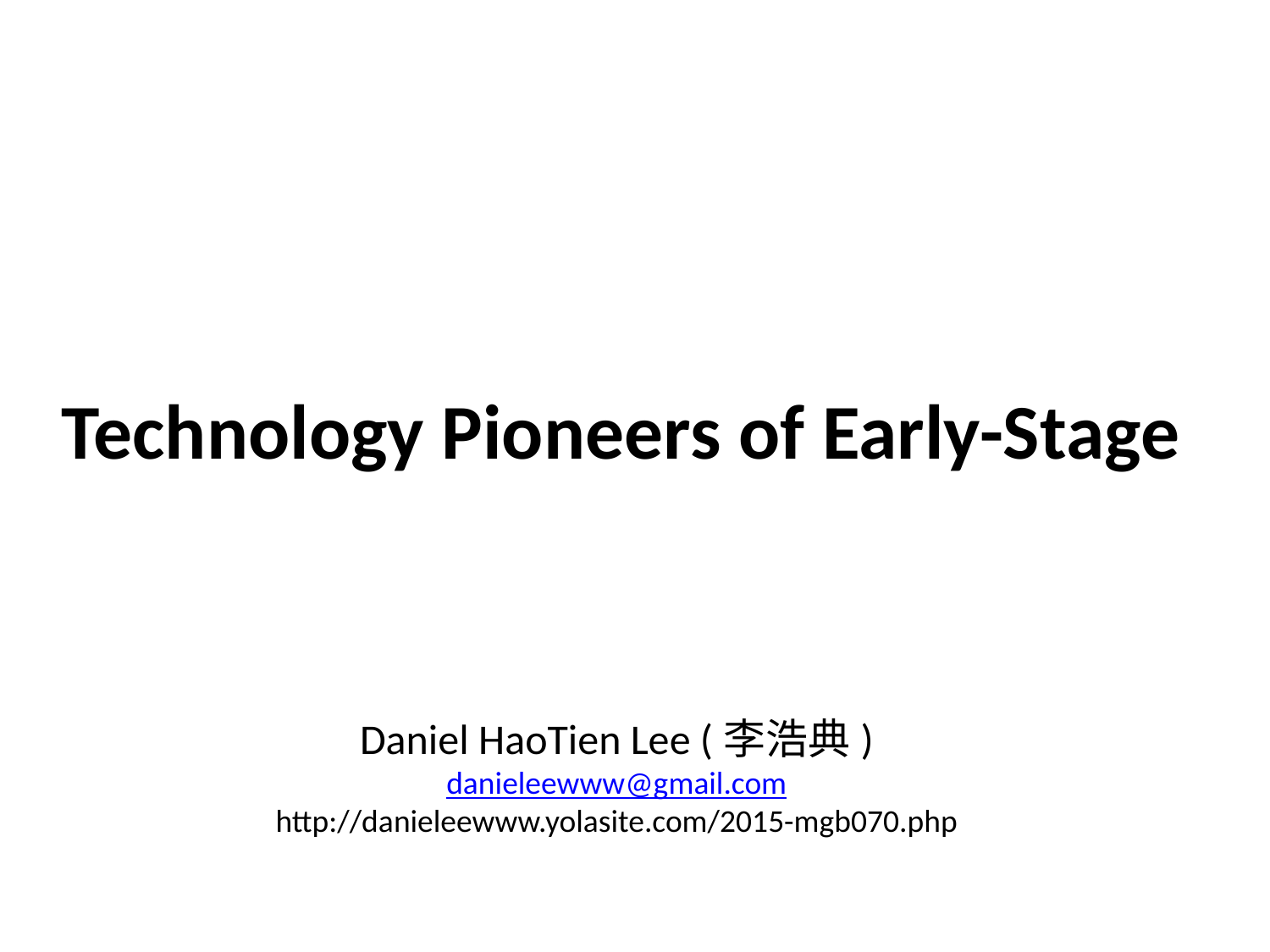

# Technology Pioneers of Early-Stage
Daniel HaoTien Lee (李浩典)
danieleewww@gmail.com
http://danieleewww.yolasite.com/2015-mgb070.php